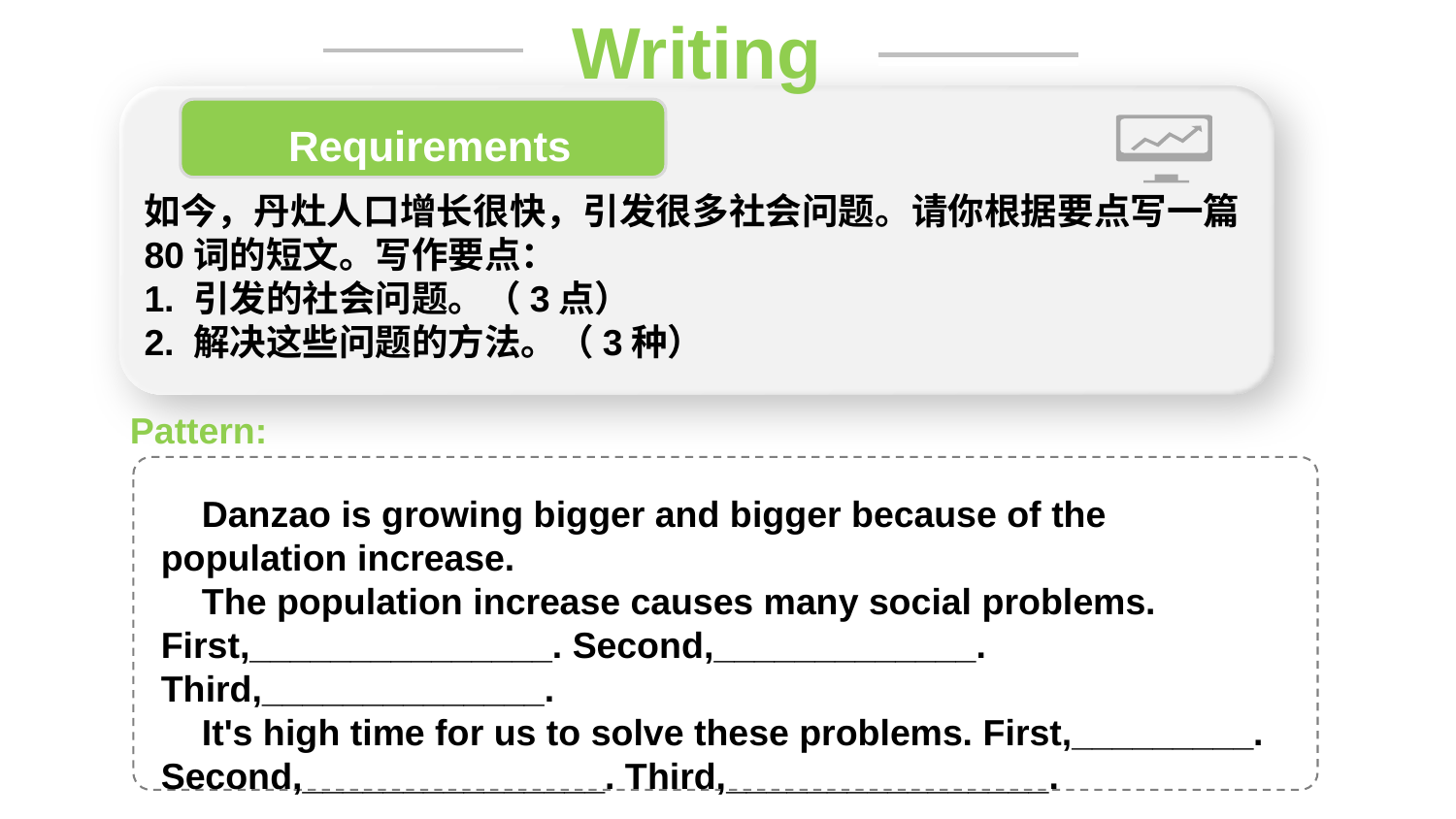

Writing

Requirements

如今，丹灶人口增长很快，引发很多社会问题。请你根据要点写一篇80词的短文。写作要点：
1. 引发的社会问题。（3点）
2. 解决这些问题的方法。（3种）
Pattern:

    Danzao is growing bigger and bigger because of the population increase.
    The population increase causes many social problems.
First,_______________. Second,_____________. Third,______________.
    It's high time for us to solve these problems. First,_________.
Second,_______________. Third,________________.